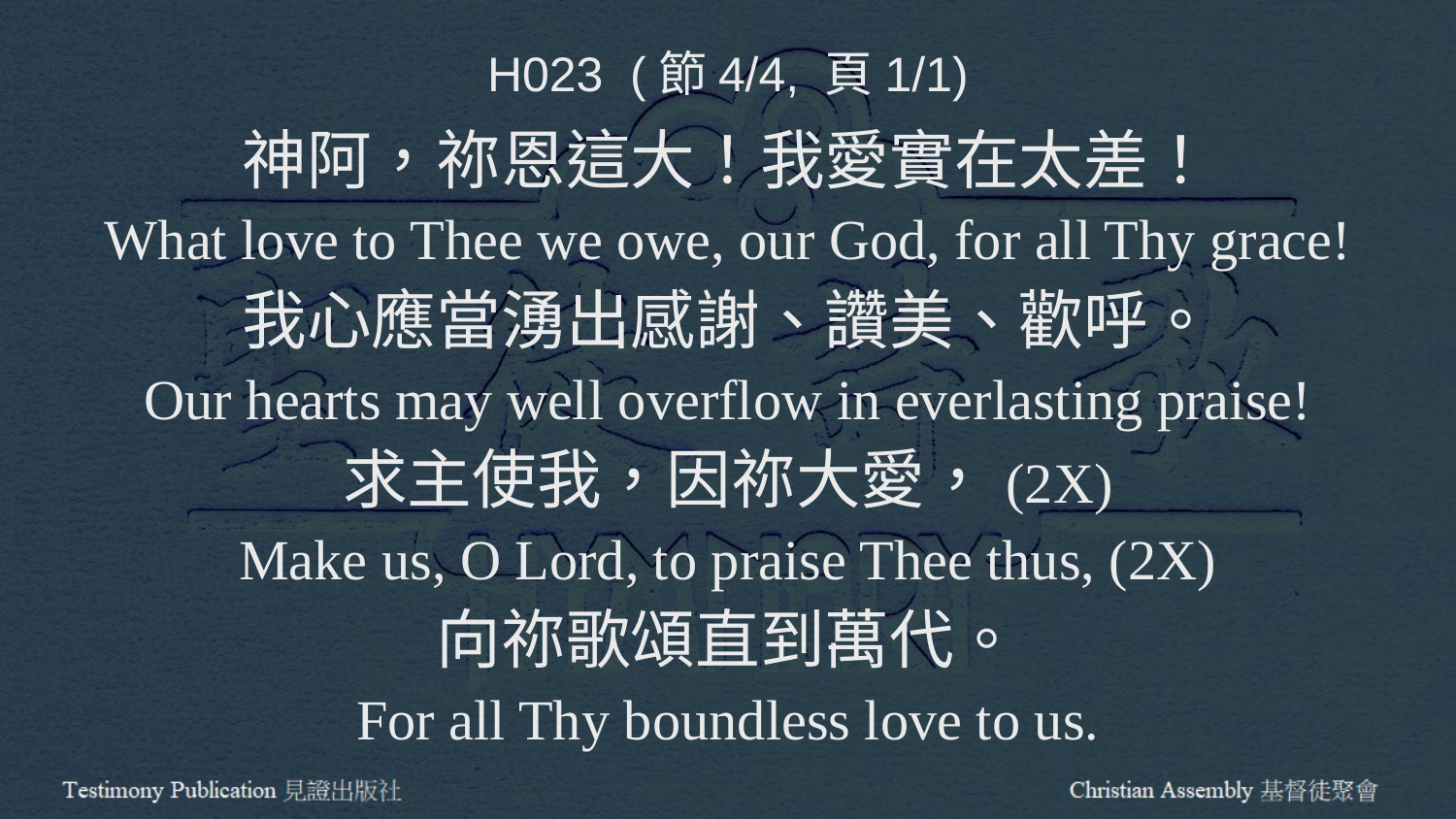

H023  (節4/4, 頁1/1)
神阿，祢恩這大！我愛實在太差！
What love to Thee we owe, our God, for all Thy grace!
我心應當湧出感謝、讚美、歡呼。
Our hearts may well overflow in everlasting praise!
求主使我，因祢大愛，(2X)
Make us, O Lord, to praise Thee thus, (2X)
向祢歌頌直到萬代。
For all Thy boundless love to us.